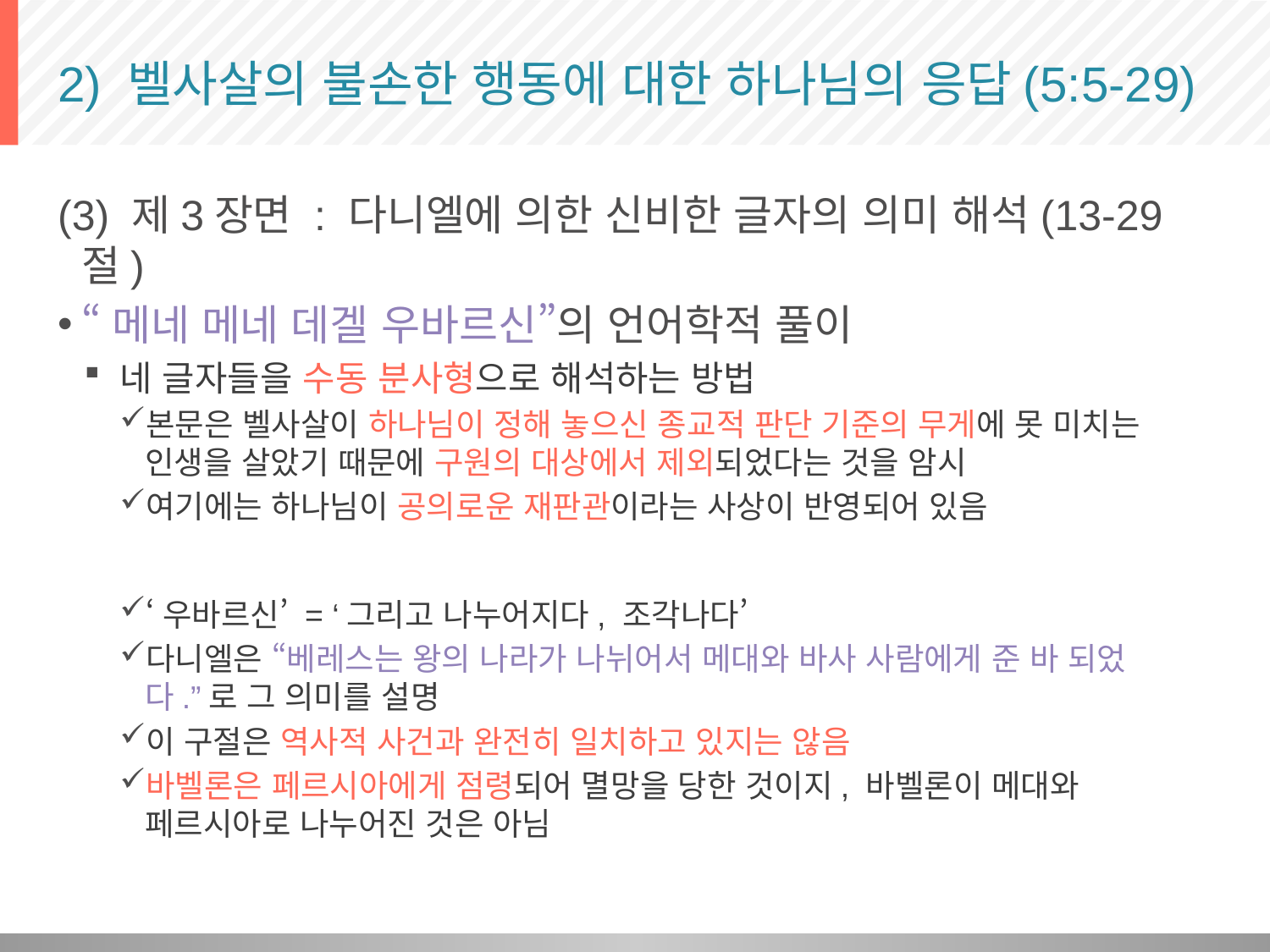

# 2) 벨사살의 불손한 행동에 대한 하나님의 응답(5:5-29)
(3) 제3장면 : 다니엘에 의한 신비한 글자의 의미 해석(13-29절)
“메네 메네 데겔 우바르신”의 언어학적 풀이
네 글자들을 수동 분사형으로 해석하는 방법
본문은 벨사살이 하나님이 정해 놓으신 종교적 판단 기준의 무게에 못 미치는 인생을 살았기 때문에 구원의 대상에서 제외되었다는 것을 암시
여기에는 하나님이 공의로운 재판관이라는 사상이 반영되어 있음

‘우바르신’ = ‘그리고 나누어지다, 조각나다’
다니엘은 “베레스는 왕의 나라가 나뉘어서 메대와 바사 사람에게 준 바 되었다.”로 그 의미를 설명
이 구절은 역사적 사건과 완전히 일치하고 있지는 않음
바벨론은 페르시아에게 점령되어 멸망을 당한 것이지, 바벨론이 메대와 페르시아로 나누어진 것은 아님